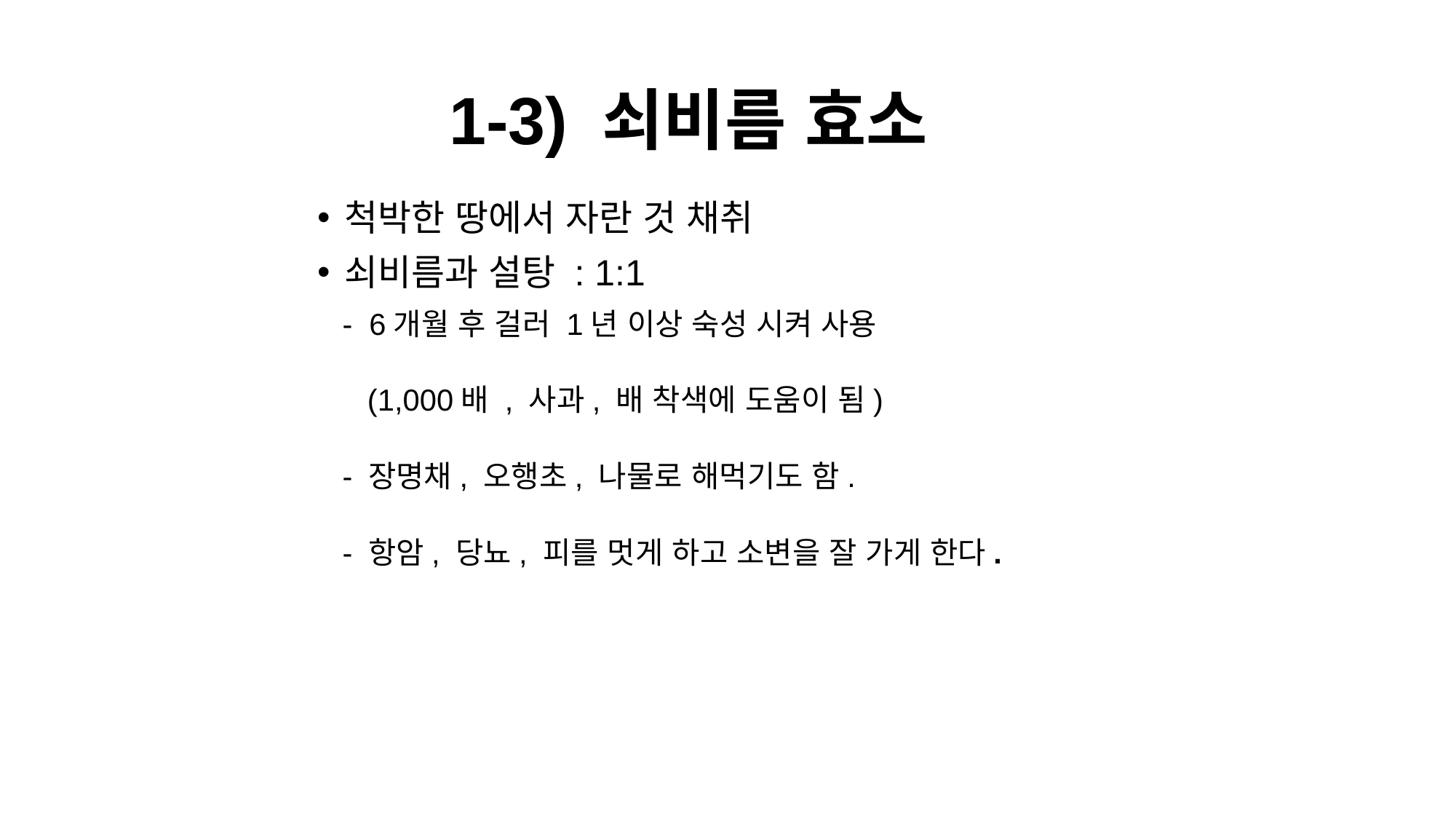

1-3) 쇠비름 효소
척박한 땅에서 자란 것 채취
쇠비름과 설탕 : 1:1
   -  6개월 후 걸러 1년 이상 숙성 시켜 사용

      (1,000배 , 사과, 배 착색에 도움이 됨)

   - 장명채, 오행초, 나물로 해먹기도 함.

   - 항암, 당뇨, 피를 멋게 하고 소변을 잘 가게 한다.